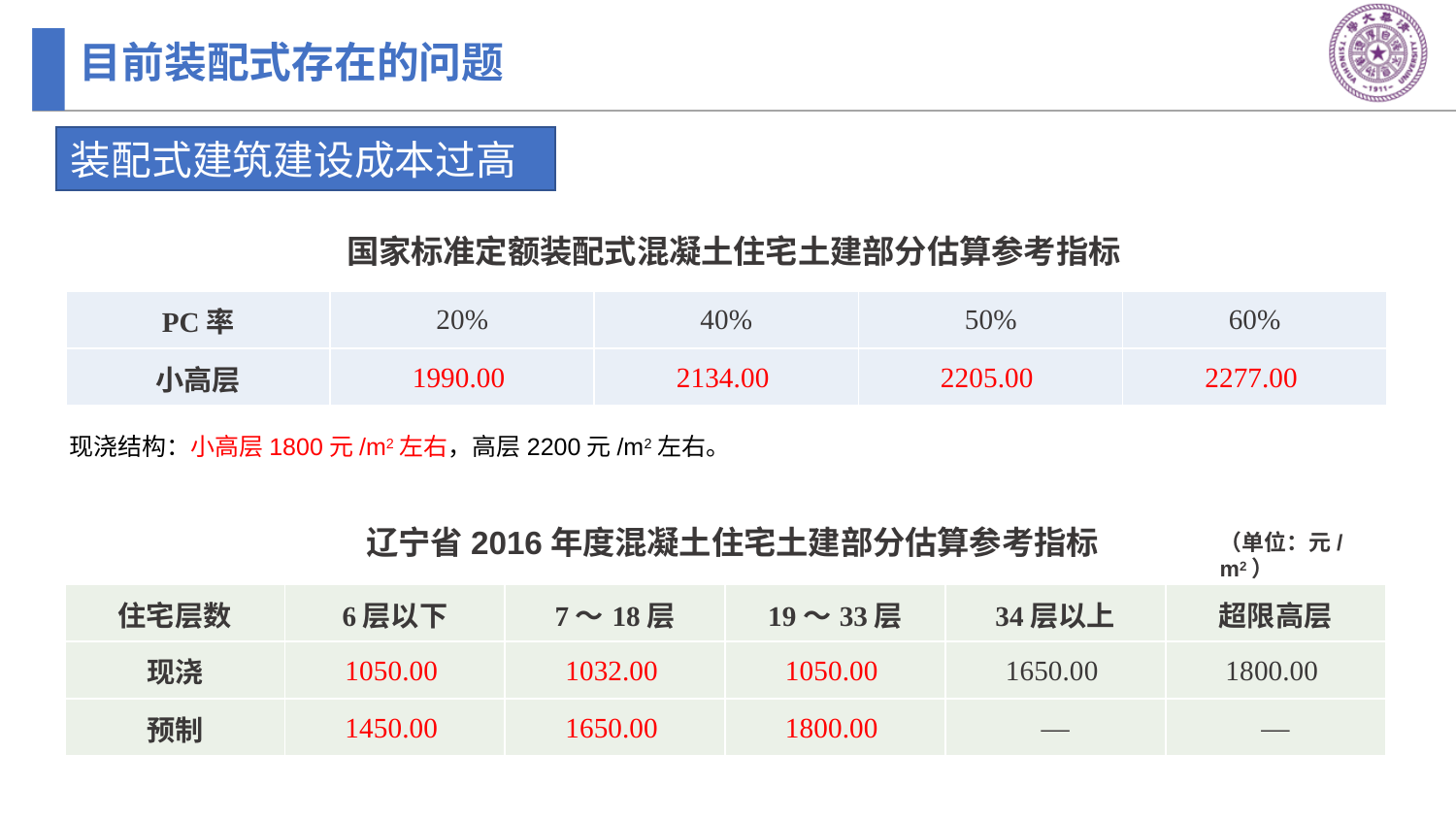

目前装配式存在的问题
装配式建筑建设成本过高
 国家标准定额装配式混凝土住宅土建部分估算参考指标
| PC率 | 20% | 40% | 50% | 60% |
| --- | --- | --- | --- | --- |
| 小高层 | 1990.00 | 2134.00 | 2205.00 | 2277.00 |
现浇结构：小高层1800元/m2左右，高层2200元/m2左右。
 辽宁省2016年度混凝土住宅土建部分估算参考指标
（单位：元/m2）
| 住宅层数 | 6层以下 | 7～18层 | 19～33层 | 34层以上 | 超限高层 |
| --- | --- | --- | --- | --- | --- |
| 现浇 | 1050.00 | 1032.00 | 1050.00 | 1650.00 | 1800.00 |
| 预制 | 1450.00 | 1650.00 | 1800.00 | — | — |